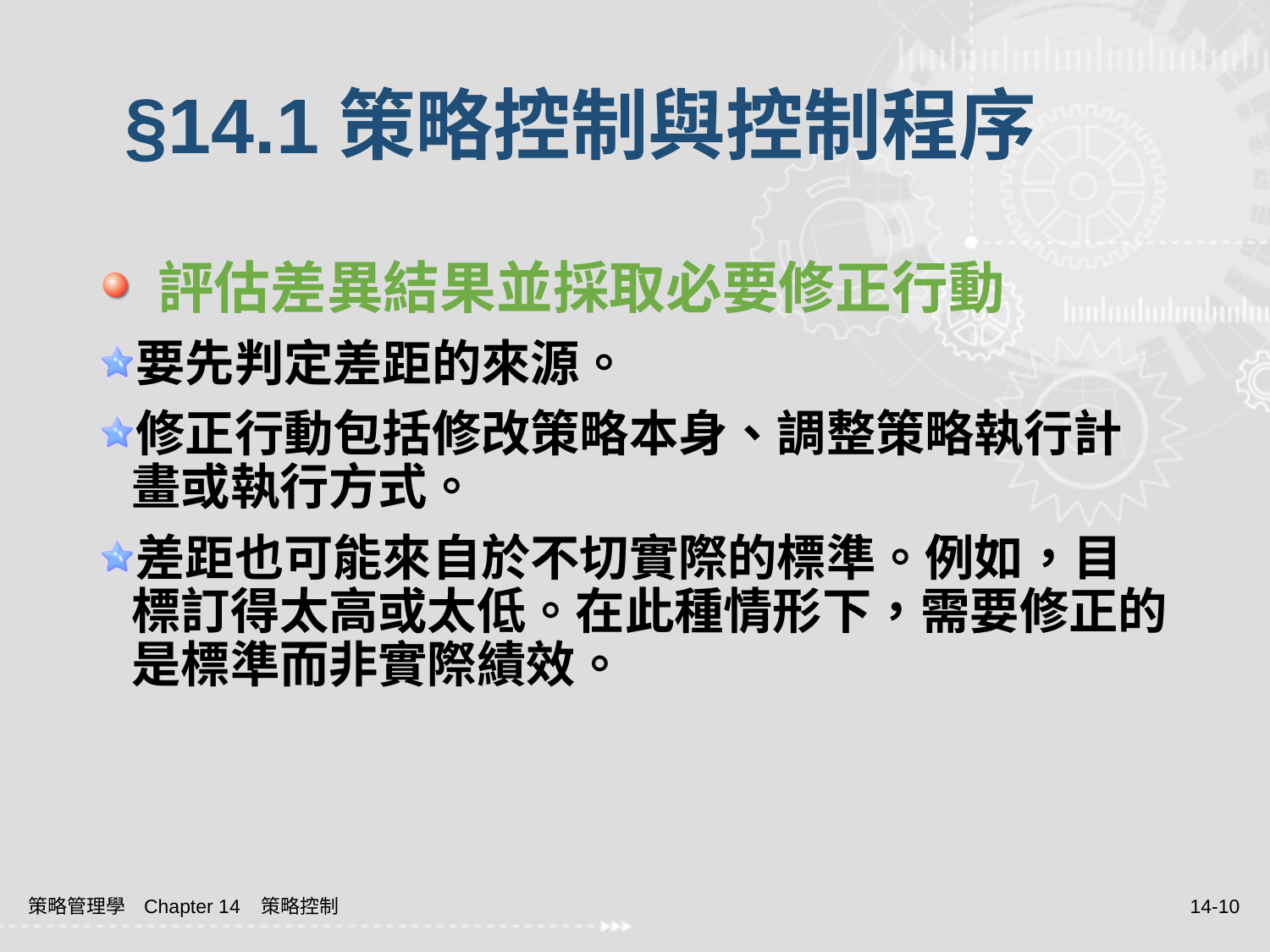

# §14.1策略控制與控制程序
 評估差異結果並採取必要修正行動
要先判定差距的來源。
修正行動包括修改策略本身、調整策略執行計畫或執行方式。
差距也可能來自於不切實際的標準。例如，目標訂得太高或太低。在此種情形下，需要修正的是標準而非實際績效。

策略管理學   Chapter 14   策略控制
14-10